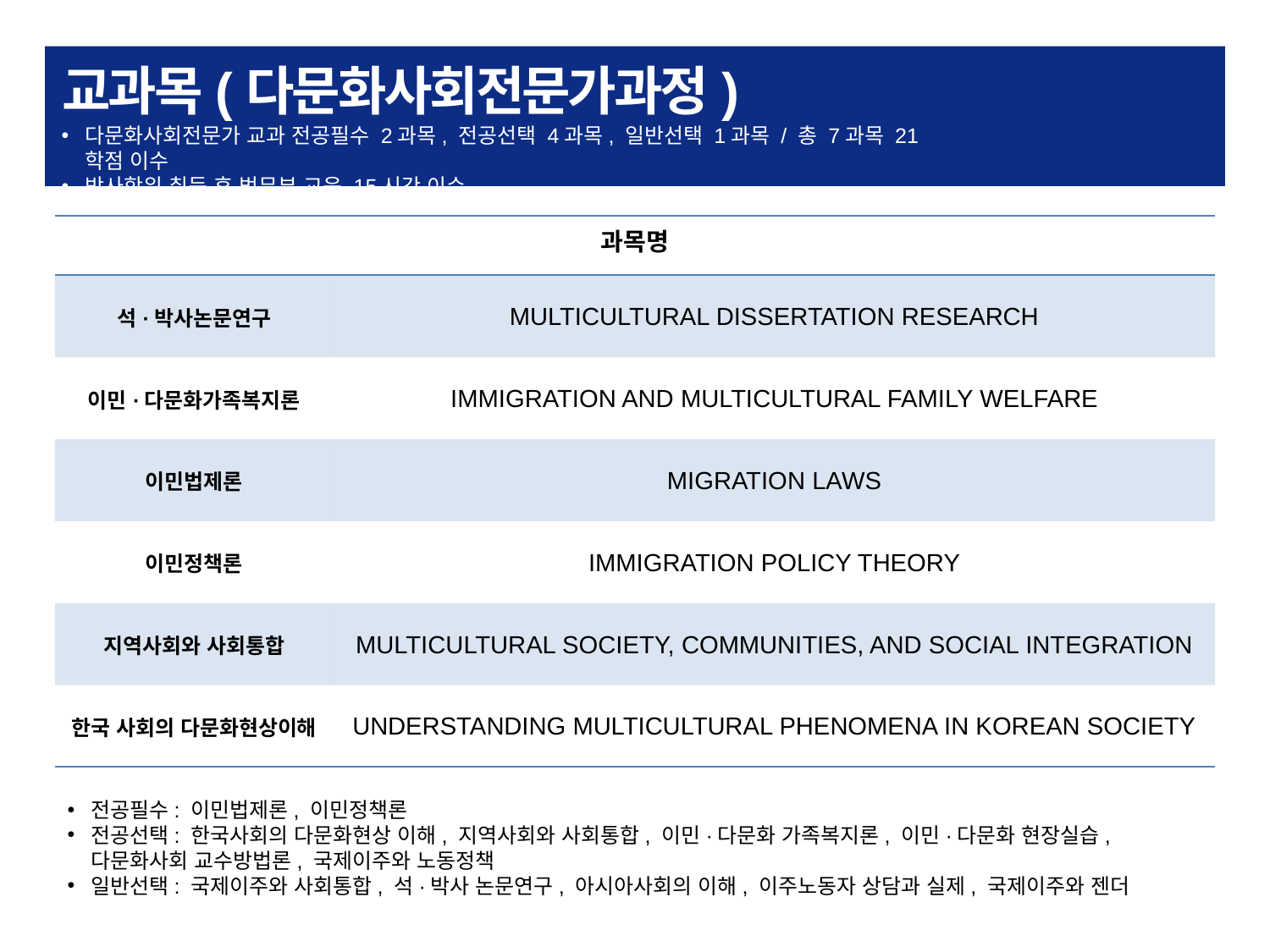

# 교과목(다문화사회전문가과정)
다문화사회전문가 교과 전공필수 2과목, 전공선택 4과목, 일반선택 1과목 / 총 7과목 21학점 이수
박사학위 취득 후 법무부 교육 15시간 이수
| 과목명 |  |
| --- | --- |
| 석·박사논문연구 | MULTICULTURAL DISSERTATION RESEARCH |
| 이민·다문화가족복지론 | IMMIGRATION AND MULTICULTURAL FAMILY WELFARE |
| 이민법제론 | MIGRATION LAWS |
| 이민정책론 | IMMIGRATION POLICY THEORY |
| 지역사회와 사회통합 | MULTICULTURAL SOCIETY, COMMUNITIES, AND SOCIAL INTEGRATION |
| 한국 사회의 다문화현상이해 | UNDERSTANDING MULTICULTURAL PHENOMENA IN KOREAN SOCIETY |
전공필수: 이민법제론, 이민정책론
전공선택: 한국사회의 다문화현상 이해, 지역사회와 사회통합, 이민·다문화 가족복지론, 이민·다문화 현장실습, 다문화사회 교수방법론, 국제이주와 노동정책
일반선택: 국제이주와 사회통합, 석·박사 논문연구, 아시아사회의 이해, 이주노동자 상담과 실제, 국제이주와 젠더